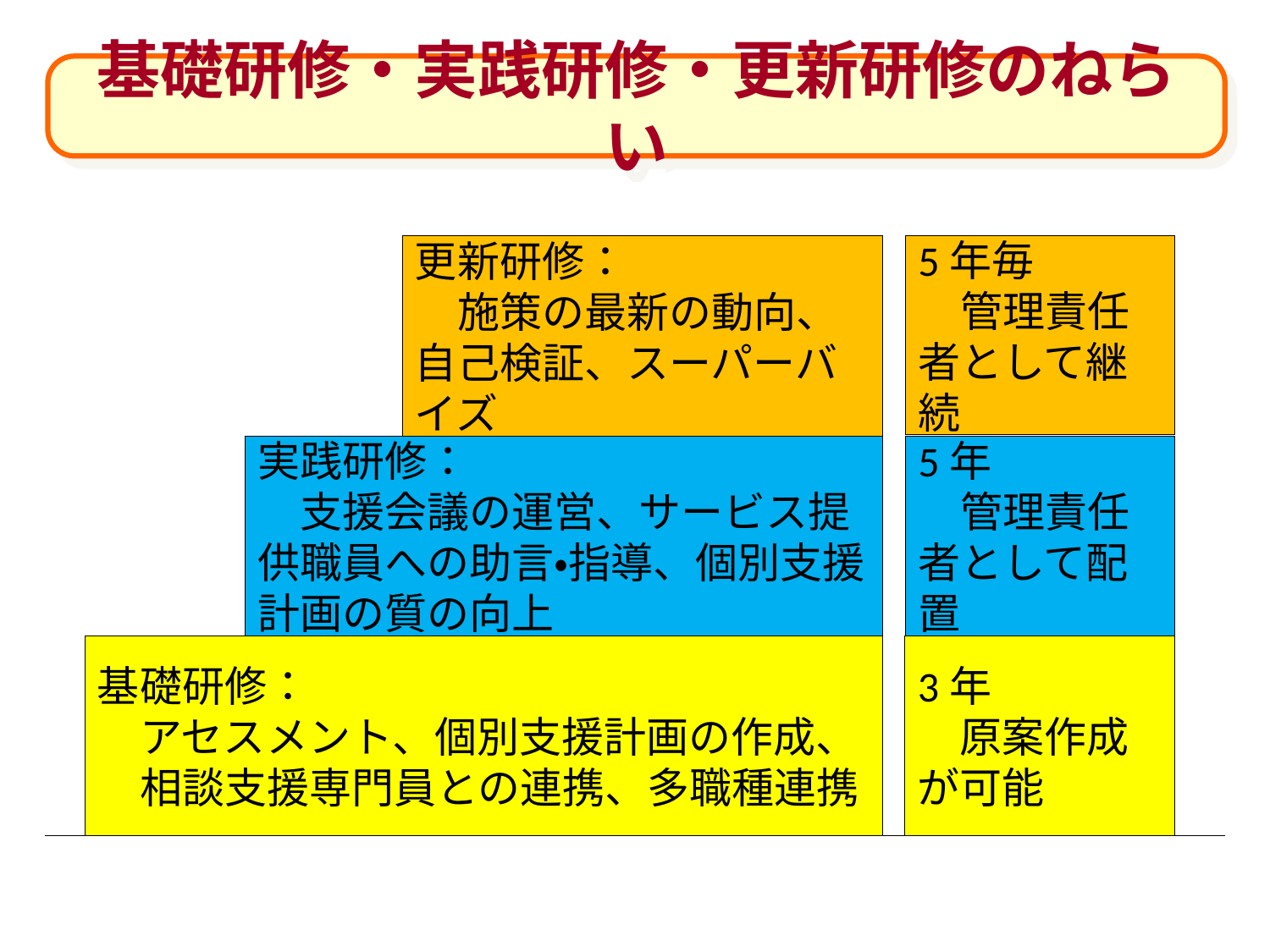

基礎研修・実践研修・更新研修のねらい
更新研修：
　施策の最新の動向、自己検証、スーパーバイズ
5年毎
　管理責任者として継続
実践研修：
　支援会議の運営、サービス提供職員への助言・指導、個別支援計画の質の向上
5年
　管理責任者として配置
基礎研修：
　アセスメント、個別支援計画の作成、
　相談支援専門員との連携、多職種連携
3年
　原案作成が可能